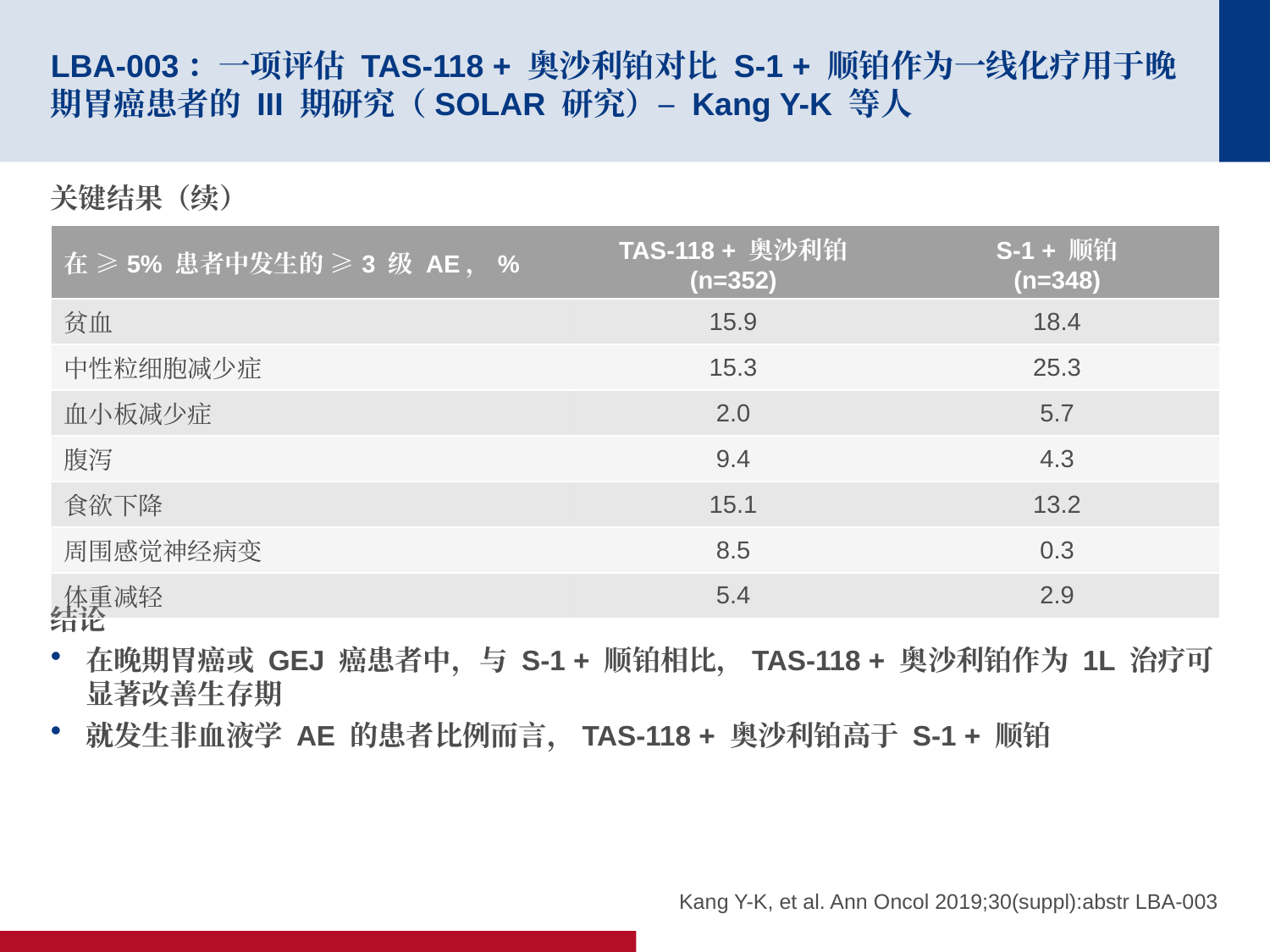

# LBA-003：一项评估 TAS-118 + 奥沙利铂对比 S-1 + 顺铂作为一线化疗用于晚期胃癌患者的 III 期研究（SOLAR 研究）– Kang Y-K 等人
关键结果（续）
结论
在晚期胃癌或 GEJ 癌患者中，与 S-1 + 顺铂相比，TAS-118 + 奥沙利铂作为 1L 治疗可显著改善生存期
就发生非血液学 AE 的患者比例而言，TAS-118 + 奥沙利铂高于 S-1 + 顺铂
| 在 ≥5% 患者中发生的 ≥3 级 AE，% | TAS-118 + 奥沙利铂 (n=352) | S-1 + 顺铂 (n=348) |
| --- | --- | --- |
| 贫血 | 15.9 | 18.4 |
| 中性粒细胞减少症 | 15.3 | 25.3 |
| 血小板减少症 | 2.0 | 5.7 |
| 腹泻 | 9.4 | 4.3 |
| 食欲下降 | 15.1 | 13.2 |
| 周围感觉神经病变 | 8.5 | 0.3 |
| 体重减轻 | 5.4 | 2.9 |
Kang Y-K, et al. Ann Oncol 2019;30(suppl):abstr LBA-003